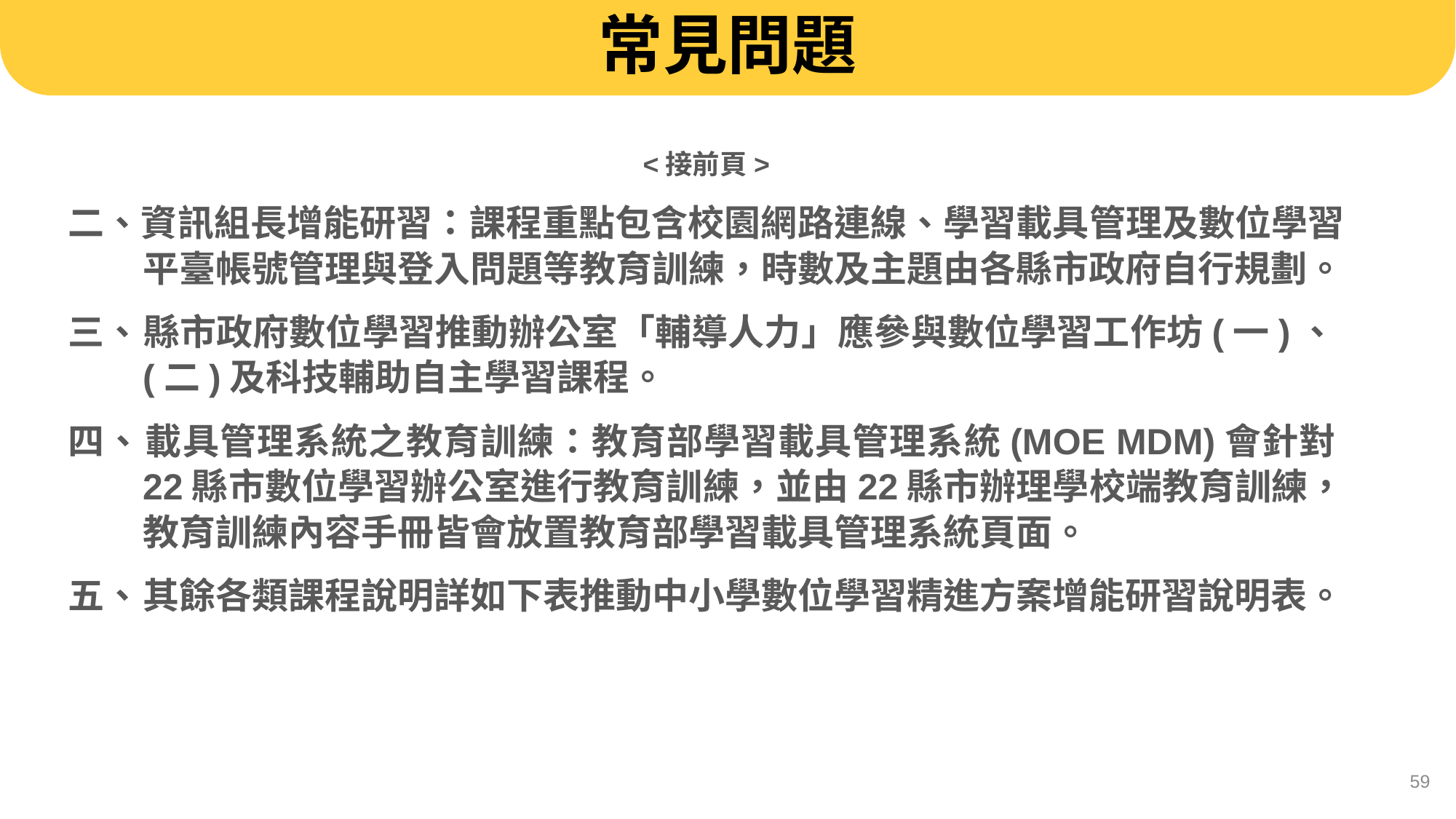

# 常見問題
<接前頁>
二、資訊組長增能研習：課程重點包含校園網路連線、學習載具管理及數位學習平臺帳號管理與登入問題等教育訓練，時數及主題由各縣市政府自行規劃。
三、	縣市政府數位學習推動辦公室「輔導人力」應參與數位學習工作坊(一)、(二)及科技輔助自主學習課程。
四、	載具管理系統之教育訓練：教育部學習載具管理系統(MOE MDM)會針對22縣市數位學習辦公室進行教育訓練，並由22縣市辦理學校端教育訓練，教育訓練內容手冊皆會放置教育部學習載具管理系統頁面。
五、	其餘各類課程說明詳如下表推動中小學數位學習精進方案增能研習說明表。
59